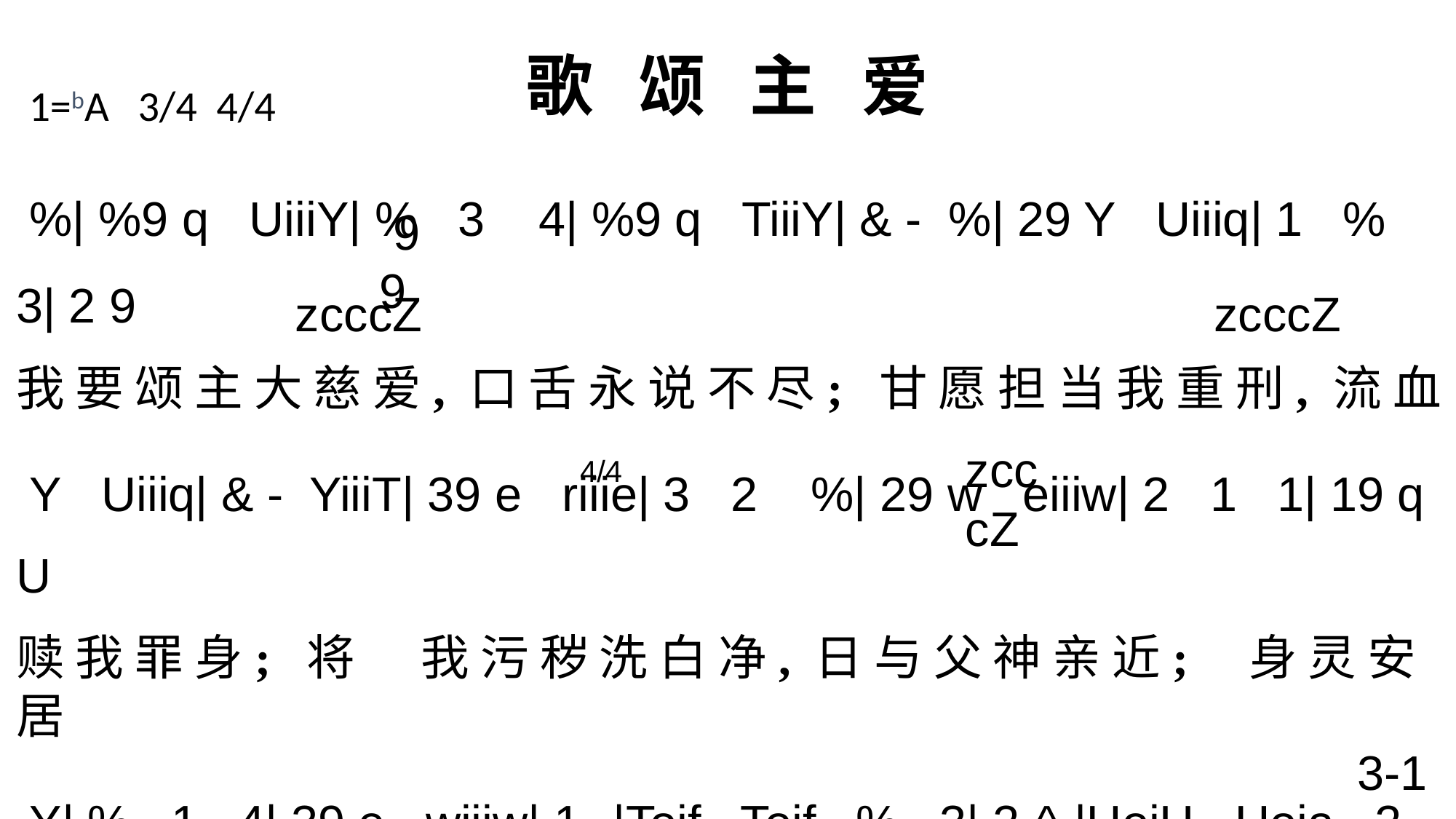

# 歌   颂   主   爱
1=bA   3/4  4/4
 %| %9 q   UiiiY| %   3    4| %9 q   TiiiY| & -  %| 29 Y   Uiiiq| 1   %    3| 2 9
我 要 颂 主 大 慈 爱, 口 舌 永 说 不 尽;  甘 愿 担 当 我 重 刑, 流 血
 Y   Uiiiq| & -  YiiiT| 39 e   riiie| 3   2    %| 29 w   eiiiw| 2   1   1| 19 q   U
赎 我 罪 身;  将      我 污 秽 洗 白 净, 日 与 父 神 亲 近;    身 灵 安 居
 Y| %   1   4| 39 e   wiiiw| 1--|Toif   Toif   %   3| 2-^-|UoiH   Uoia   2   2
主 爱 里,永 远 满 足 我 心。主 的 爱 满 足 我 心,     主 的 爱 满 足 我
 3 - - 0| Toif   Toiq   3   1|  woia   woid   4   2|  toid   qoih   1   2| 1 - - \
心,         何 等 长 阔 高 深, 令 我 称 颂 欢 欣, 主 的 爱 满 足 我 心。
 9    9
 zcccZ                                                           zcccZ
 zcccZ
4/4
3-1